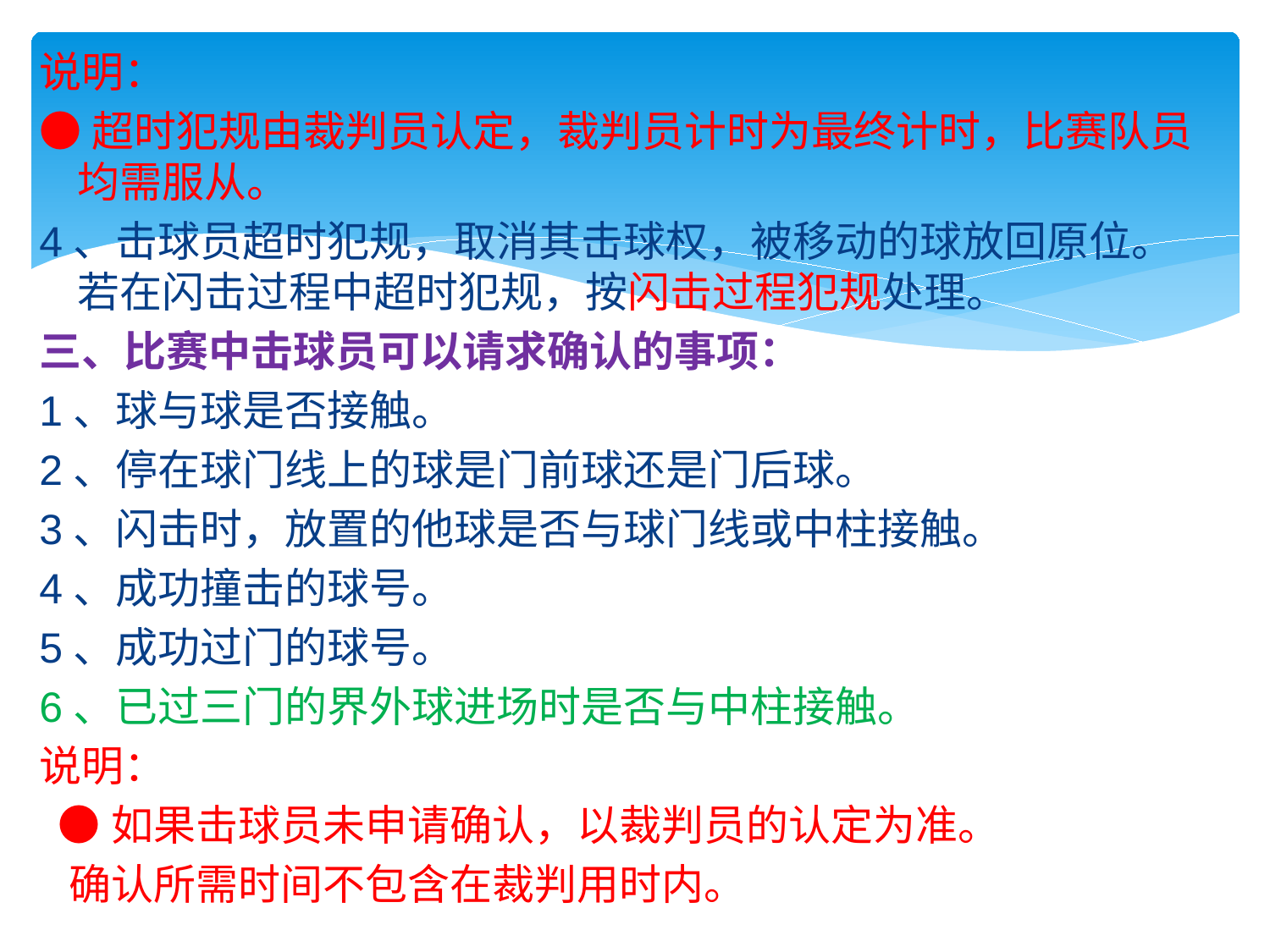

说明：
●超时犯规由裁判员认定，裁判员计时为最终计时，比赛队员均需服从。
4、击球员超时犯规，取消其击球权，被移动的球放回原位。若在闪击过程中超时犯规，按闪击过程犯规处理。
三、比赛中击球员可以请求确认的事项：
1、球与球是否接触。
2、停在球门线上的球是门前球还是门后球。
3、闪击时，放置的他球是否与球门线或中柱接触。
4、成功撞击的球号。
5、成功过门的球号。
6、已过三门的界外球进场时是否与中柱接触。
说明：
  ●如果击球员未申请确认，以裁判员的认定为准。
  确认所需时间不包含在裁判用时内。